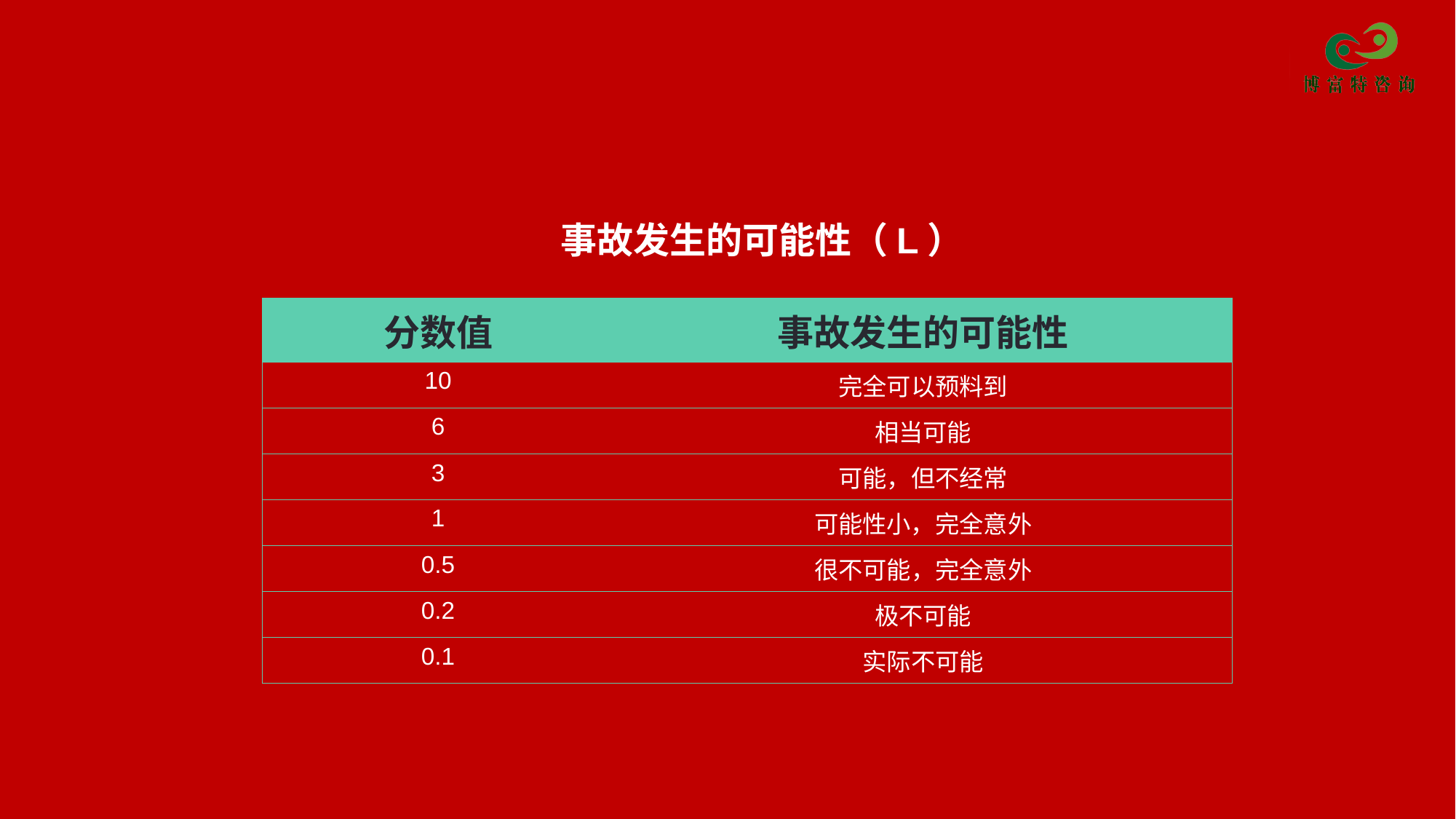

事故发生的可能性（L）
| 分数值 | 事故发生的可能性 |
| --- | --- |
| 10 | 完全可以预料到 |
| 6 | 相当可能 |
| 3 | 可能，但不经常 |
| 1 | 可能性小，完全意外 |
| 0.5 | 很不可能，完全意外 |
| 0.2 | 极不可能 |
| 0.1 | 实际不可能 |